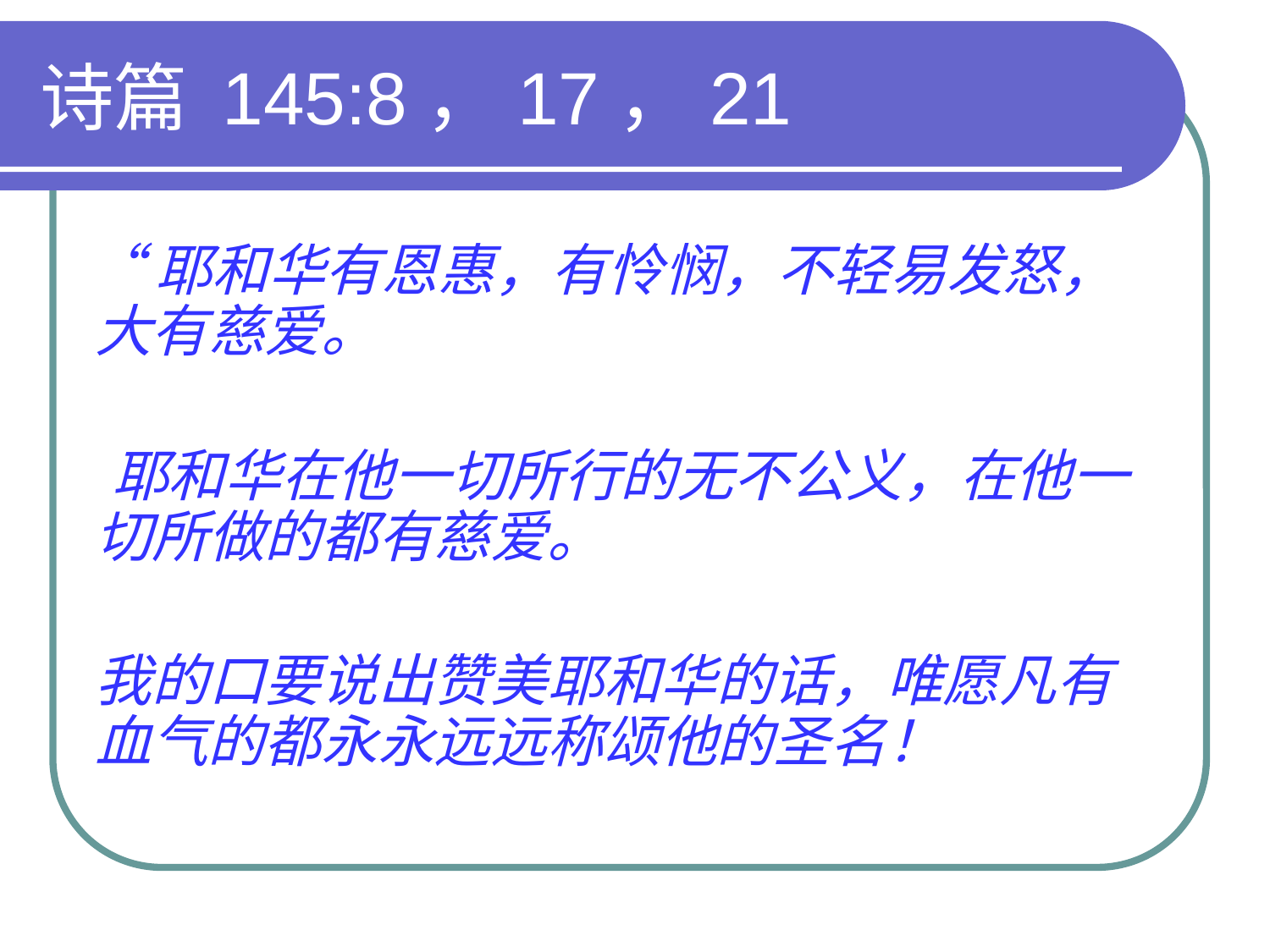

# 诗篇 145:8，17，21
   “耶和华有恩惠，有怜悯，不轻易发怒，大有慈爱。

    耶和华在他一切所行的无不公义，在他一切所做的都有慈爱。

	我的口要说出赞美耶和华的话，唯愿凡有血气的都永永远远称颂他的圣名！